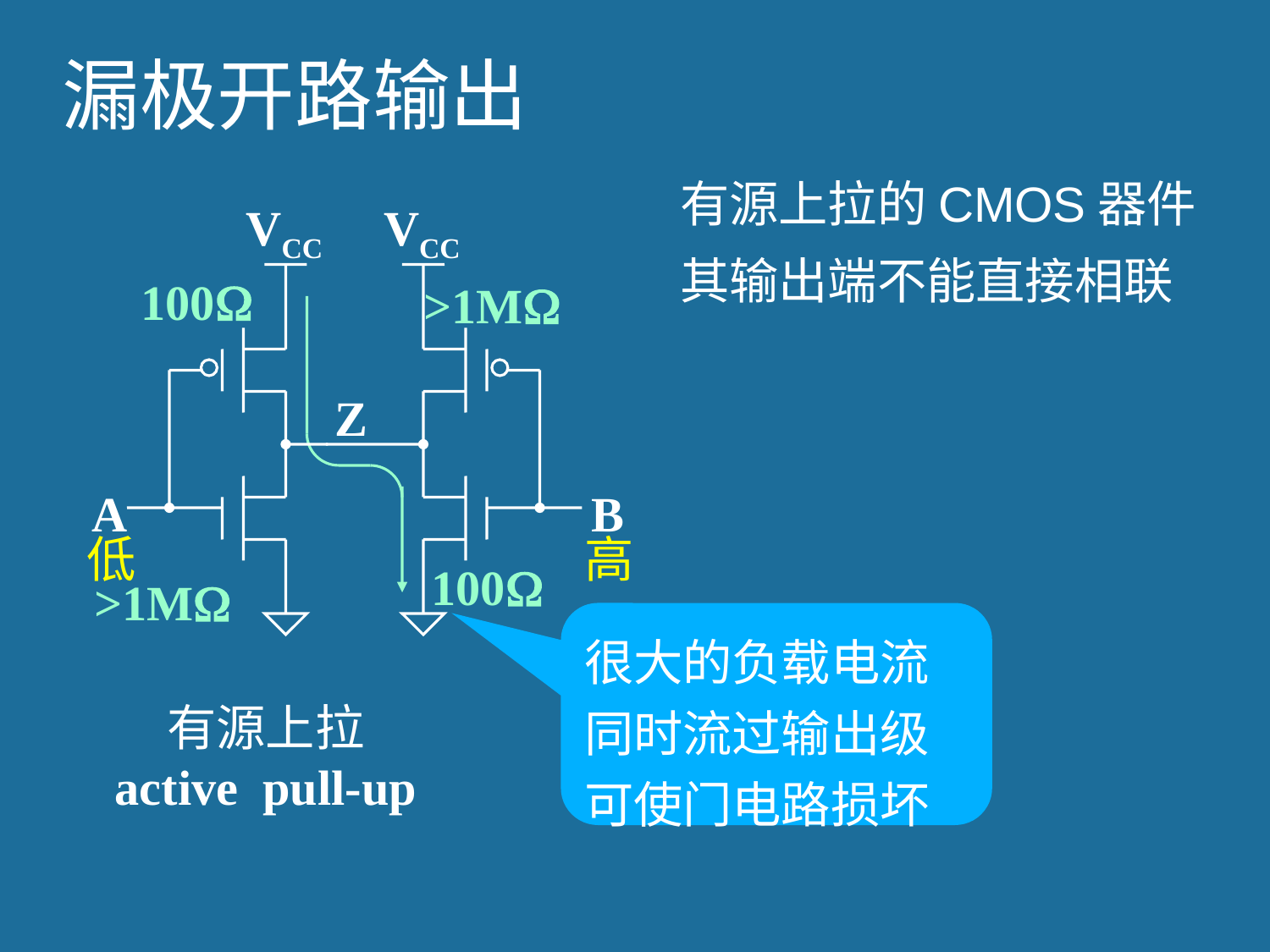

# 漏极开路输出
有源上拉的CMOS器件
其输出端不能直接相联
VCC

Z

A

VCC

B

100Ω
>1MΩ
>1MΩ
100Ω
低
高

很大的负载电流同时流过输出级可使门电路损坏
有源上拉
active  pull-up
59